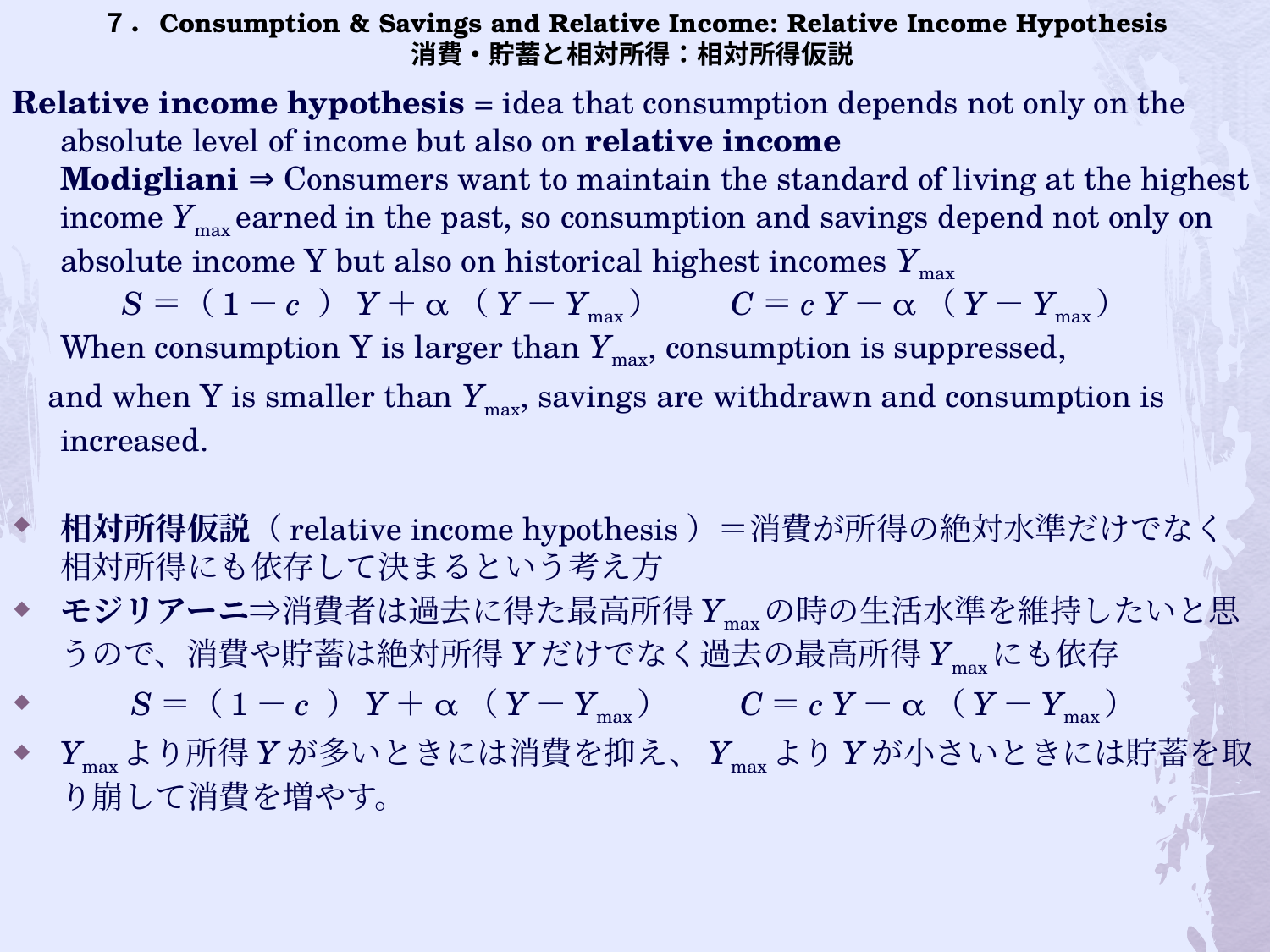

# ７．Consumption & Savings and Relative Income: Relative Income Hypothesis 消費・貯蓄と相対所得：相対所得仮説
Relative income hypothesis = idea that consumption depends not only on the absolute level of income but also on relative income
Modigliani ⇒ Consumers want to maintain the standard of living at the highest income Ymax earned in the past, so consumption and savings depend not only on absolute income Y but also on historical highest incomes Ymax
       S＝（1－c ）Y＋α（Y－Ymax）　　C＝c Y－α（Y－Ymax）
When consumption Y is larger than Ymax, consumption is suppressed,
    and when Y is smaller than Ymax, savings are withdrawn and consumption is increased.

相対所得仮説（relative income hypothesis）＝消費が所得の絶対水準だけでなく相対所得にも依存して決まるという考え方
モジリアーニ⇒消費者は過去に得た最高所得Ymaxの時の生活水準を維持したいと思うので、消費や貯蓄は絶対所得Yだけでなく過去の最高所得Ymaxにも依存
　　S＝（1－c ）Y＋α（Y－Ymax）　　C＝c Y－α（Y－Ymax）
Ymaxより所得Yが多いときには消費を抑え、YmaxよりYが小さいときには貯蓄を取り崩して消費を増やす。